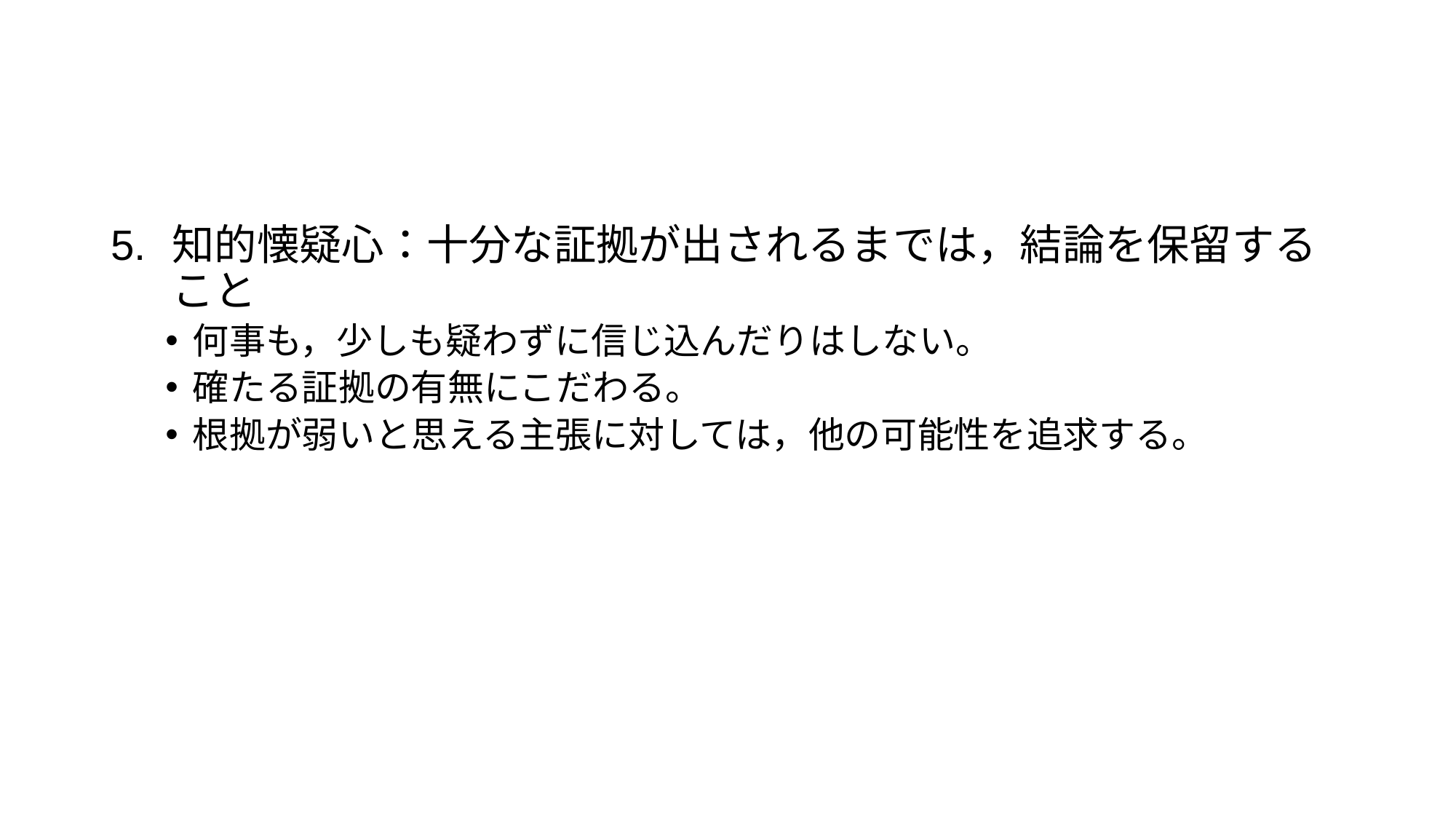

#
知的懐疑心：十分な証拠が出されるまでは，結論を保留すること
何事も，少しも疑わずに信じ込んだりはしない。
確たる証拠の有無にこだわる。
根拠が弱いと思える主張に対しては，他の可能性を追求する。